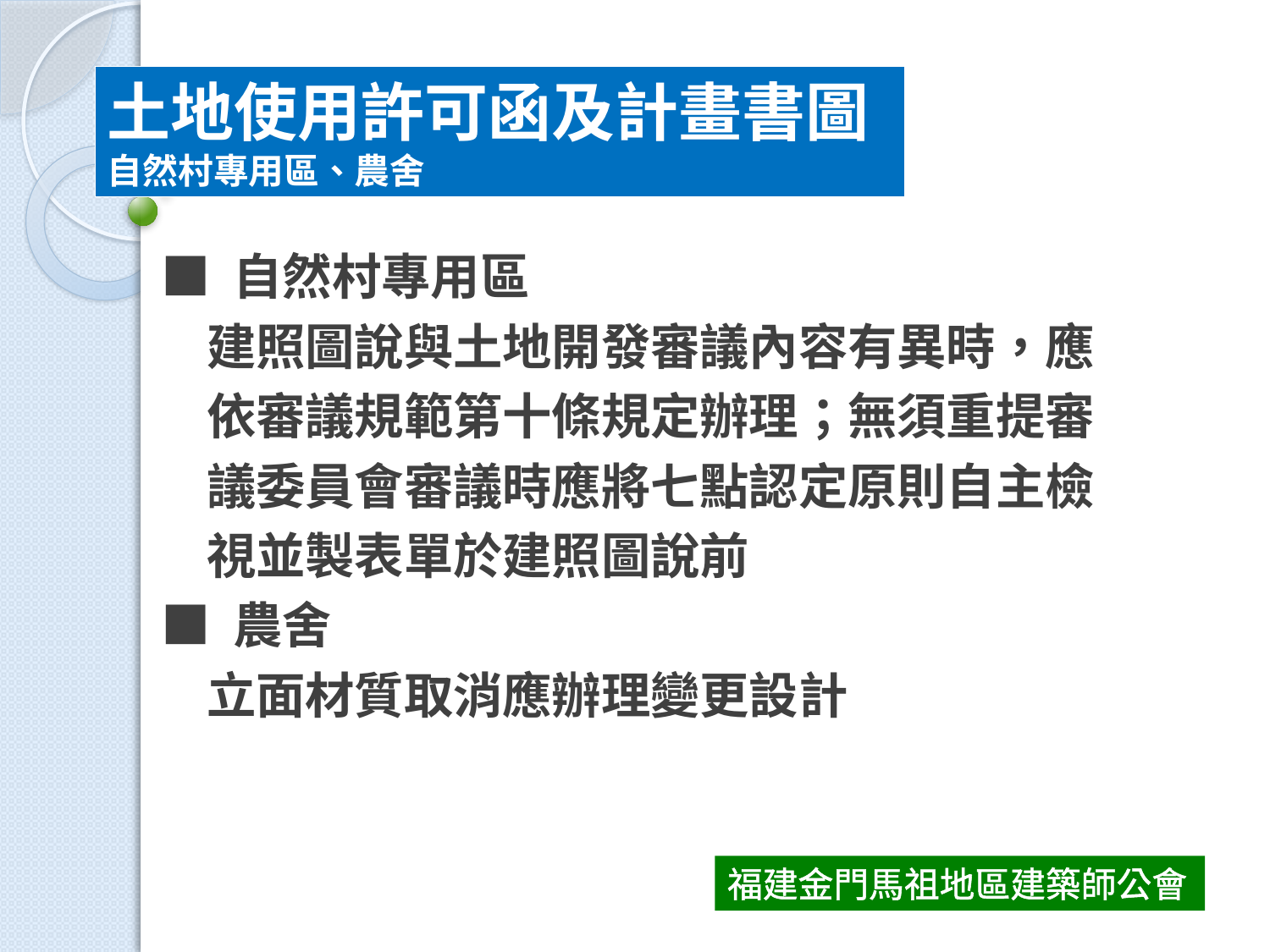

土地使用許可函及計畫書圖
自然村專用區、農舍
■ 自然村專用區
   建照圖說與土地開發審議內容有異時，應
   依審議規範第十條規定辦理；無須重提審
   議委員會審議時應將七點認定原則自主檢
   視並製表單於建照圖說前
■ 農舍
   立面材質取消應辦理變更設計
福建金門馬祖地區建築師公會